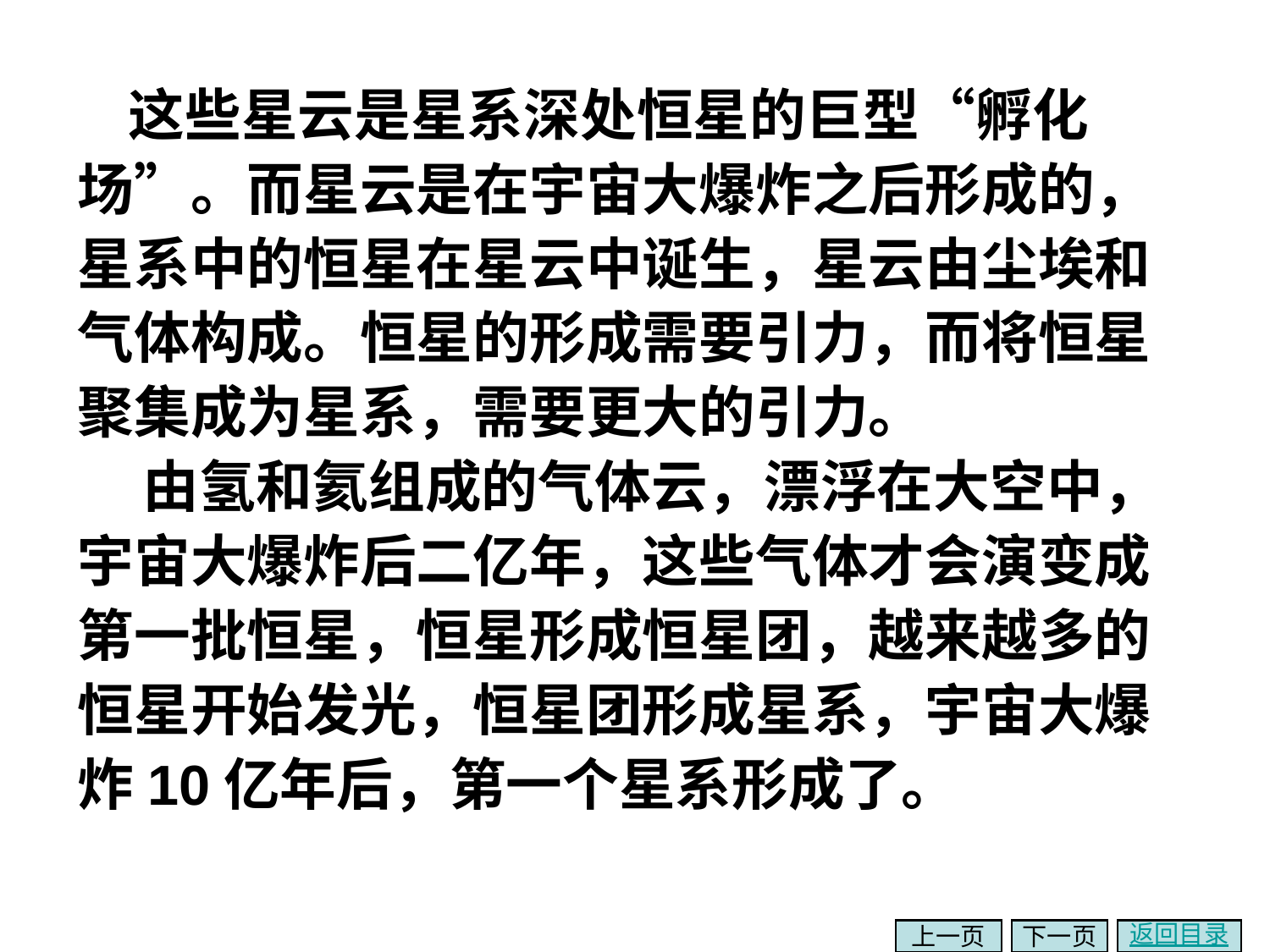

这些星云是星系深处恒星的巨型“孵化场”。而星云是在宇宙大爆炸之后形成的，星系中的恒星在星云中诞生，星云由尘埃和气体构成。恒星的形成需要引力，而将恒星聚集成为星系，需要更大的引力。
    由氢和氦组成的气体云，漂浮在大空中，宇宙大爆炸后二亿年，这些气体才会演变成第一批恒星，恒星形成恒星团，越来越多的恒星开始发光，恒星团形成星系，宇宙大爆炸10亿年后，第一个星系形成了。

上一页
下一页
返回目录